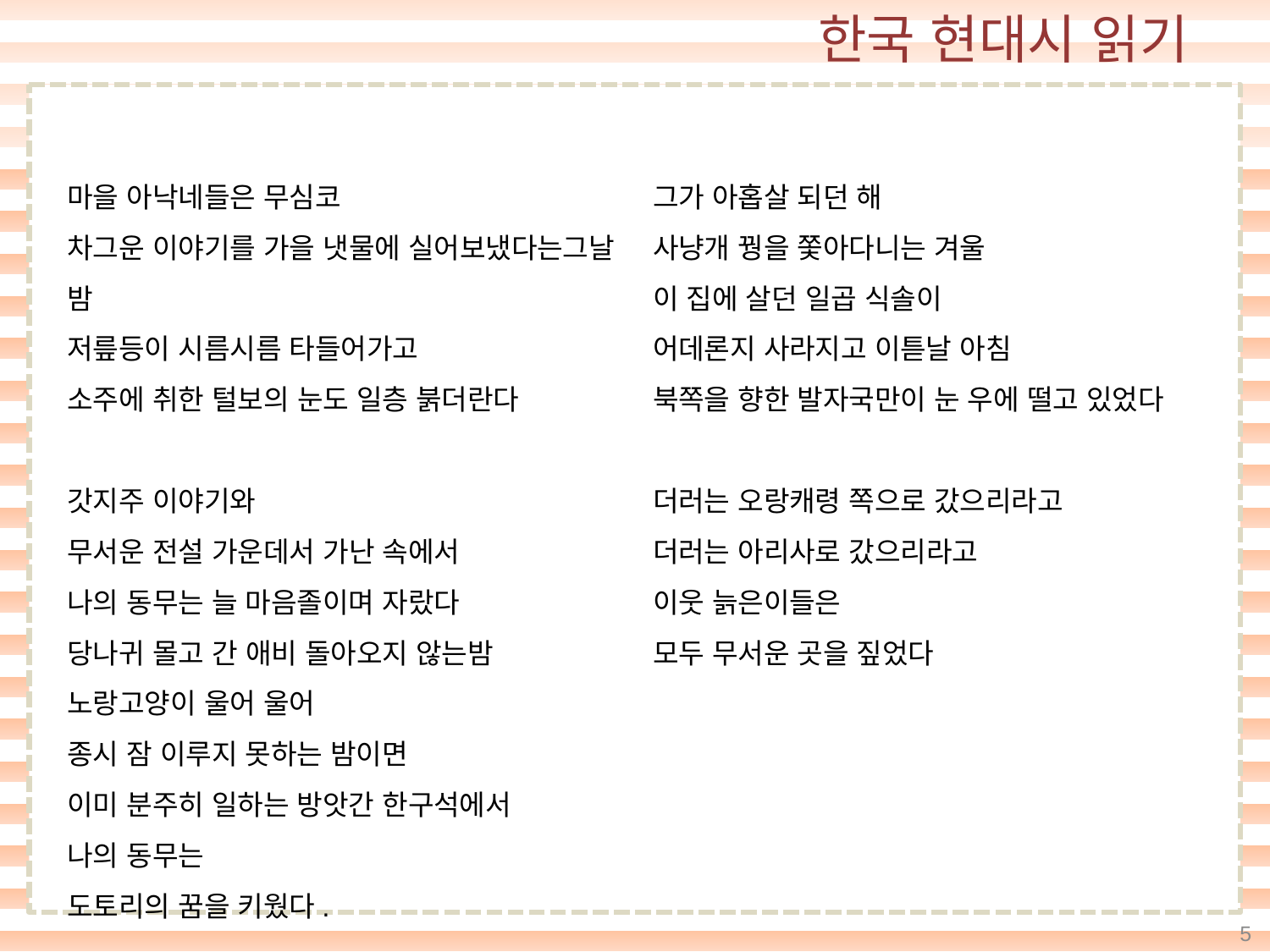

마을 아낙네들은 무심코
차그운 이야기를 가을 냇물에 실어보냈다는그날 밤
저릎등이 시름시름 타들어가고
소주에 취한 털보의 눈도 일층 붉더란다

갓지주 이야기와
무서운 전설 가운데서 가난 속에서
나의 동무는 늘 마음졸이며 자랐다
당나귀 몰고 간 애비 돌아오지 않는밤
노랑고양이 울어 울어
종시 잠 이루지 못하는 밤이면
이미 분주히 일하는 방앗간 한구석에서
나의 동무는
도토리의 꿈을 키웠다.
그가 아홉살 되던 해
사냥개 꿩을 쫓아다니는 겨울
이 집에 살던 일곱 식솔이
어데론지 사라지고 이튿날 아침
북쪽을 향한 발자국만이 눈 우에 떨고 있었다

더러는 오랑캐령 쪽으로 갔으리라고
더러는 아리사로 갔으리라고
이웃 늙은이들은
모두 무서운 곳을 짚었다
5